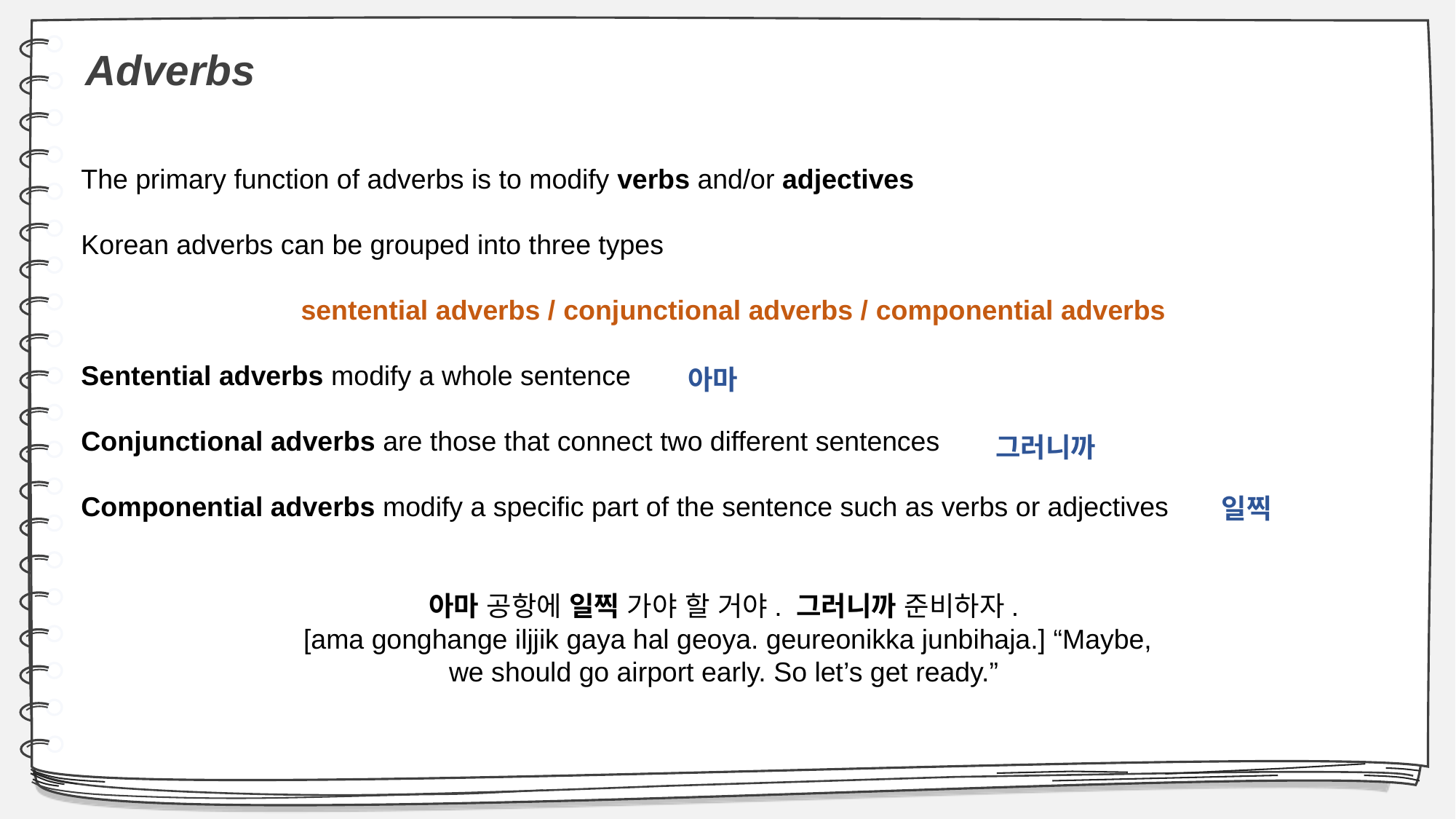

Adverbs

The primary function of adverbs is to modify verbs and/or adjectives

Korean adverbs can be grouped into three types

 sentential adverbs / conjunctional adverbs / componential adverbs

Sentential adverbs modify a whole sentence

Conjunctional adverbs are those that connect two different sentences

Componential adverbs modify a specific part of the sentence such as verbs or adjectives
아마
그러니까
일찍
아마 공항에 일찍 가야 할 거야. 그러니까 준비하자.
[ama gonghange iljjik gaya hal geoya. geureonikka junbihaja.] “Maybe, we should go airport early. So let’s get ready.”